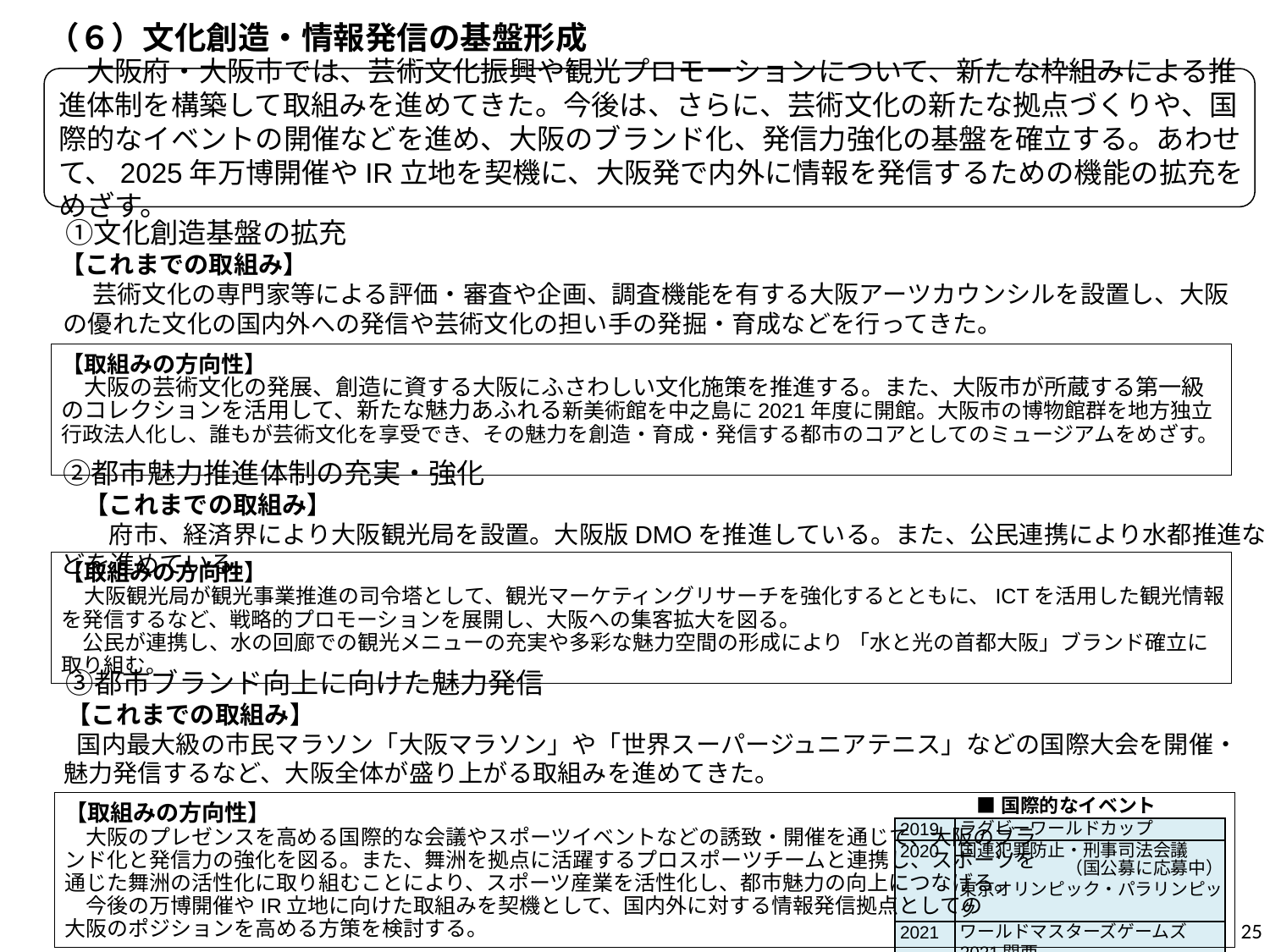

（６）文化創造・情報発信の基盤形成
　大阪府・大阪市では、芸術文化振興や観光プロモーションについて、新たな枠組みによる推進体制を構築して取組みを進めてきた。今後は、さらに、芸術文化の新たな拠点づくりや、国際的なイベントの開催などを進め、大阪のブランド化、発信力強化の基盤を確立する。あわせて、2025年万博開催やIR立地を契機に、大阪発で内外に情報を発信するための機能の拡充をめざす。
　①文化創造基盤の拡充
   【これまでの取組み】
　　 芸術文化の専門家等による評価・審査や企画、調査機能を有する大阪アーツカウンシルを設置し、大阪の優れた文化の国内外への発信や芸術文化の担い手の発掘・育成などを行ってきた。
【取組みの方向性】
　大阪の芸術文化の発展、創造に資する大阪にふさわしい文化施策を推進する。また、大阪市が所蔵する第一級のコレクションを活用して、新たな魅力あふれる新美術館を中之島に2021年度に開館。大阪市の博物館群を地方独立行政法人化し、誰もが芸術文化を享受でき、その魅力を創造・育成・発信する都市のコアとしてのミュージアムをめざす。
　②都市魅力推進体制の充実・強化
　　【これまでの取組み】
　　　府市、経済界により大阪観光局を設置。大阪版DMOを推進している。また、公民連携により水都推進などを進めている。
【取組みの方向性】
　大阪観光局が観光事業推進の司令塔として、観光マーケティングリサーチを強化するとともに、ICTを活用した観光情報を発信するなど、戦略的プロモーションを展開し、大阪への集客拡大を図る。
　公民が連携し、水の回廊での観光メニューの充実や多彩な魅力空間の形成により 「水と光の首都大阪」ブランド確立に取り組む。
　③都市ブランド向上に向けた魅力発信
    【これまでの取組み】
      国内最大級の市民マラソン「大阪マラソン」や「世界スーパージュニアテニス」などの国際大会を開催・魅力発信するなど、大阪全体が盛り上がる取組みを進めてきた。
■国際的なイベント
【取組みの方向性】
　大阪のプレゼンスを高める国際的な会議やスポーツイベントなどの誘致・開催を通じて、大阪のブラ
ンド化と発信力の強化を図る。また、舞洲を拠点に活躍するプロスポーツチームと連携し、スポーツを
通じた舞洲の活性化に取り組むことにより、スポーツ産業を活性化し、都市魅力の向上につなげる。
　今後の万博開催やIR立地に向けた取組みを契機として、国内外に対する情報発信拠点としての
大阪のポジションを高める方策を検討する。
| 2019 | ラグビーワールドカップ |
| --- | --- |
| 2020 | 国連犯罪防止・刑事司法会議 　　　　　　（国公募に応募中） 東京オリンピック・パラリンピック |
| 2021 | ワールドマスターズゲームズ2021関西 |
| 2025 | 日本万国博覧会（招致活動中） |
25